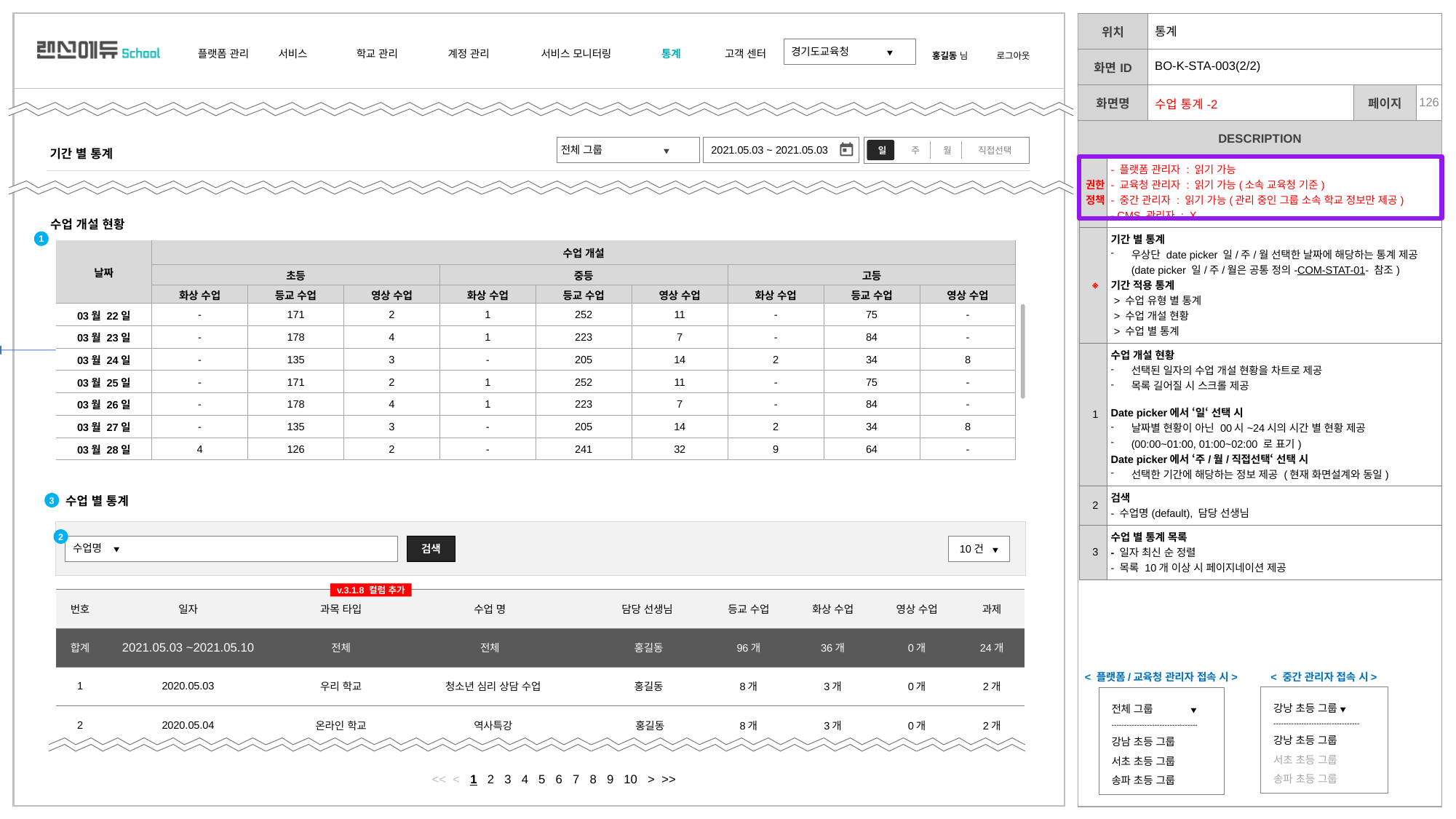

| Ver | Description |
| --- | --- |
| 3.1.8 | 수업 별 통계 > 테이블 ‘과목 타입‘ 컬럼 추가 |
|  | 통계 |  |  |
| --- | --- | --- | --- |
|  | BO-K-STA-003(2/2) |  |  |
|  | 수업 통계-2 |  |  |

2021.05.03 ~ 2021.05.03

일
주
월
직접선택
전체 그룹                     ▼
기간 별 통계

| 권한 정책 | - 플랫폼 관리자 : 읽기 가능 - 교육청 관리자 : 읽기 가능(소속 교육청 기준) - 중간 관리자 : 읽기 가능(관리 중인 그룹 소속 학교 정보만 제공) - CMS 관리자 : X |
| --- | --- |
| ※ | 기간 별 통계 우상단 date picker 일/주/월 선택한 날짜에 해당하는 통계 제공 (date picker 일/주/월은 공통 정의-COM-STAT-01- 참조) 기간 적용 통계 > 수업 유형 별 통계 > 수업 개설 현황 > 수업 별 통계 |
| 1 | 수업 개설 현황 선택된 일자의 수업 개설 현황을 차트로 제공 목록 길어질 시 스크롤 제공 Date picker에서 ‘일‘ 선택 시 날짜별 현황이 아닌 00시~24시의 시간 별 현황 제공 (00:00~01:00, 01:00~02:00 로 표기) Date picker에서 ‘주/월/직접선택‘ 선택 시 선택한 기간에 해당하는 정보 제공 (현재 화면설계와 동일) |
| 2 | 검색 - 수업명(default), 담당 선생님 |
| 3 | 수업 별 통계 목록 - 일자 최신 순 정렬 - 목록 10개 이상 시 페이지네이션 제공 |

수업 개설 현황
Date Picker ‘일’ 선택 시
1
| 시간 |
| --- |
| 00:00~01:00 |
| 00:01~02:00 |
| 02:00~03:00 |
| 04:00~05:00 |
| 05:00~06:00 |
| 06:00~07:00 |
| 07:00~08:00 |
| 날짜 | 수업 개설 |  |  |  |  |  |  |  |  |
| --- | --- | --- | --- | --- | --- | --- | --- | --- | --- |
|  | 초등 |  |  | 중등 |  |  | 고등 |  |  |
|  | 화상 수업 | 등교 수업 | 영상 수업 | 화상 수업 | 등교 수업 | 영상 수업 | 화상 수업 | 등교 수업 | 영상 수업 |
| 03월 22일 | - | 171 | 2 | 1 | 252 | 11 | - | 75 | - |
| 03월 23일 | - | 178 | 4 | 1 | 223 | 7 | - | 84 | - |
| 03월 24일 | - | 135 | 3 | - | 205 | 14 | 2 | 34 | 8 |
| 03월 25일 | - | 171 | 2 | 1 | 252 | 11 | - | 75 | - |
| 03월 26일 | - | 178 | 4 | 1 | 223 | 7 | - | 84 | - |
| 03월 27일 | - | 135 | 3 | - | 205 | 14 | 2 | 34 | 8 |
| 03월 28일 | 4 | 126 | 2 | - | 241 | 32 | 9 | 64 | - |

3
수업 별 통계

2
수업명    ▼

검색
10건   ▼
v.3.1.8 컬럼 추가
| 번호 | 일자 | 과목 타입 | 수업 명 | 담당 선생님 | 등교 수업 | 화상 수업 | 영상 수업 | 과제 |
| --- | --- | --- | --- | --- | --- | --- | --- | --- |
| 합계 | 2021.05.03 ~2021.05.10 | 전체 | 전체 | 홍길동 | 96개 | 36개 | 0개 | 24개 |
| 1 | 2020.05.03 | 우리 학교 | 청소년 심리 상담 수업 | 홍길동 | 8개 | 3개 | 0개 | 2개 |
| 2 | 2020.05.04 | 온라인 학교 | 역사특강 | 홍길동 | 8개 | 3개 | 0개 | 2개 |
< 플랫폼/교육청 관리자 접속 시>
< 중간 관리자 접속 시>
강낭 초등 그룹 ▼
----------------------------------
강낭 초등 그룹
서초 초등 그룹
송파 초등 그룹
전체 그룹             ▼
----------------------------------
강남 초등 그룹
서초 초등 그룹
송파 초등 그룹

<<  <   1   2   3   4   5   6   7   8   9   10   >  >>